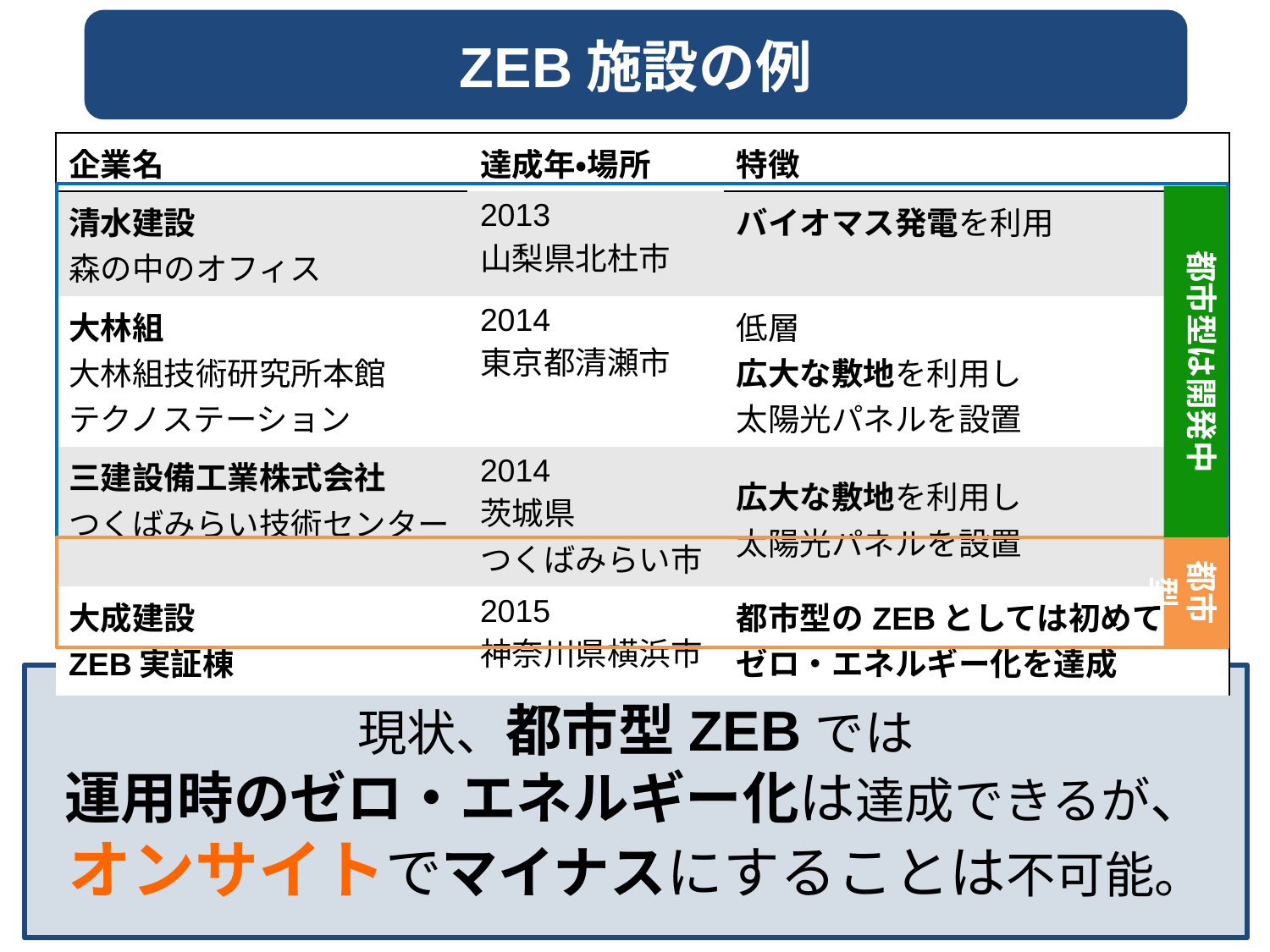

ZEB施設の例
| 企業名 | 達成年・場所 | 特徴 |
| --- | --- | --- |
| 清水建設 森の中のオフィス | 2013 山梨県北杜市 | バイオマス発電を利用 |
| 大林組 大林組技術研究所本館 テクノステーション | 2014 東京都清瀬市 | 低層 広大な敷地を利用し 太陽光パネルを設置 |
| 三建設備工業株式会社 つくばみらい技術センター | 2014 茨城県 つくばみらい市 | 広大な敷地を利用し 太陽光パネルを設置 |
| 大成建設 ZEB実証棟 | 2015 神奈川県横浜市 | 都市型のZEBとしては初めて ゼロ・エネルギー化を達成 |

都市型は開発中

都市型

現状、都市型ZEBでは
運用時のゼロ・エネルギー化は達成できるが、
オンサイトでマイナスにすることは不可能。